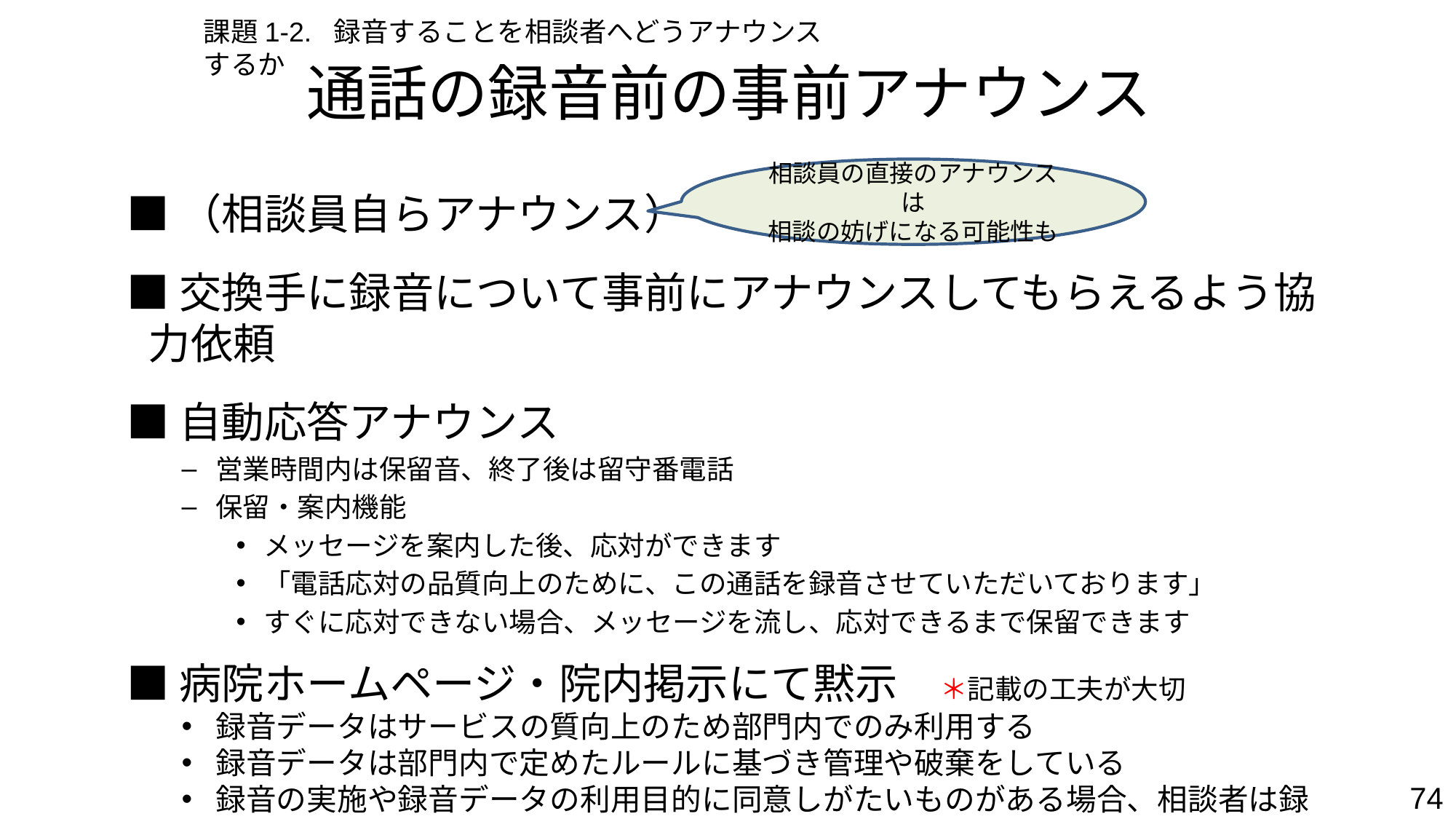

課題1-2.  録音することを相談者へどうアナウンスするか
# 通話の録音前の事前アナウンス
相談員の直接のアナウンスは
相談の妨げになる可能性も
■（相談員自らアナウンス）

■交換手に録音について事前にアナウンスしてもらえるよう協力依頼

■自動応答アナウンス
営業時間内は保留音、終了後は留守番電話
保留・案内機能
メッセージを案内した後、応対ができます
「電話応対の品質向上のために、この通話を録音させていただいております」
すぐに応対できない場合、メッセージを流し、応対できるまで保留できます

■病院ホームページ・院内掲示にて黙示　＊記載の工夫が大切
録音データはサービスの質向上のため部門内でのみ利用する
録音データは部門内で定めたルールに基づき管理や破棄をしている
録音の実施や録音データの利用目的に同意しがたいものがある場合、相談者は録音データの削除を相談員に求めることができる、等々
74